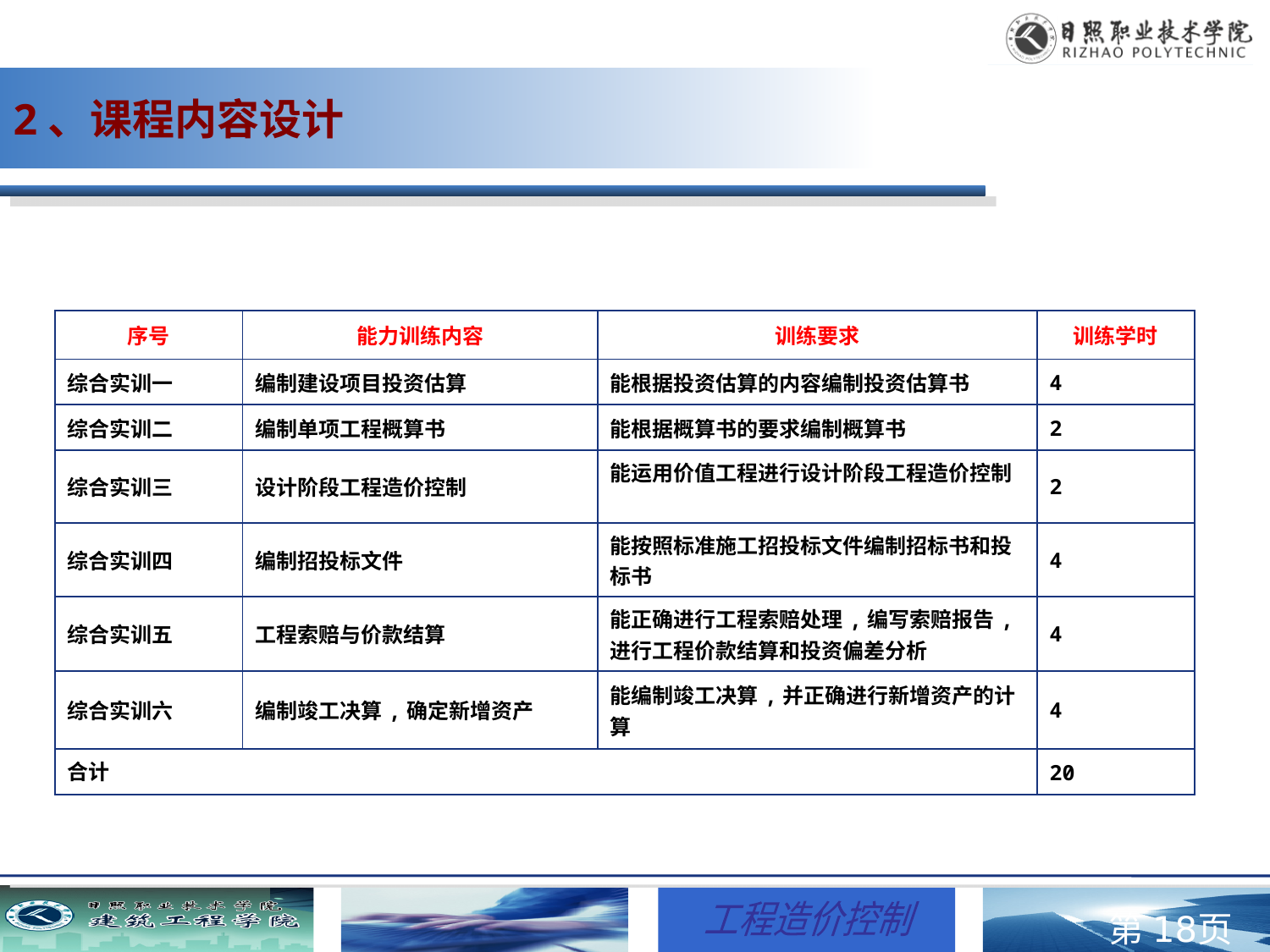

2、课程内容设计
| 序号 | 能力训练内容 | 训练要求 | 训练学时 |
| --- | --- | --- | --- |
| 综合实训一 | 编制建设项目投资估算 | 能根据投资估算的内容编制投资估算书 | 4 |
| 综合实训二 | 编制单项工程概算书 | 能根据概算书的要求编制概算书 | 2 |
| 综合实训三 | 设计阶段工程造价控制 | 能运用价值工程进行设计阶段工程造价控制 | 2 |
| 综合实训四 | 编制招投标文件 | 能按照标准施工招投标文件编制招标书和投标书 | 4 |
| 综合实训五 | 工程索赔与价款结算 | 能正确进行工程索赔处理,编写索赔报告,进行工程价款结算和投资偏差分析 | 4 |
| 综合实训六 | 编制竣工决算,确定新增资产 | 能编制竣工决算,并正确进行新增资产的计算 | 4 |
| 合计 |  |  | 20 |

第18页